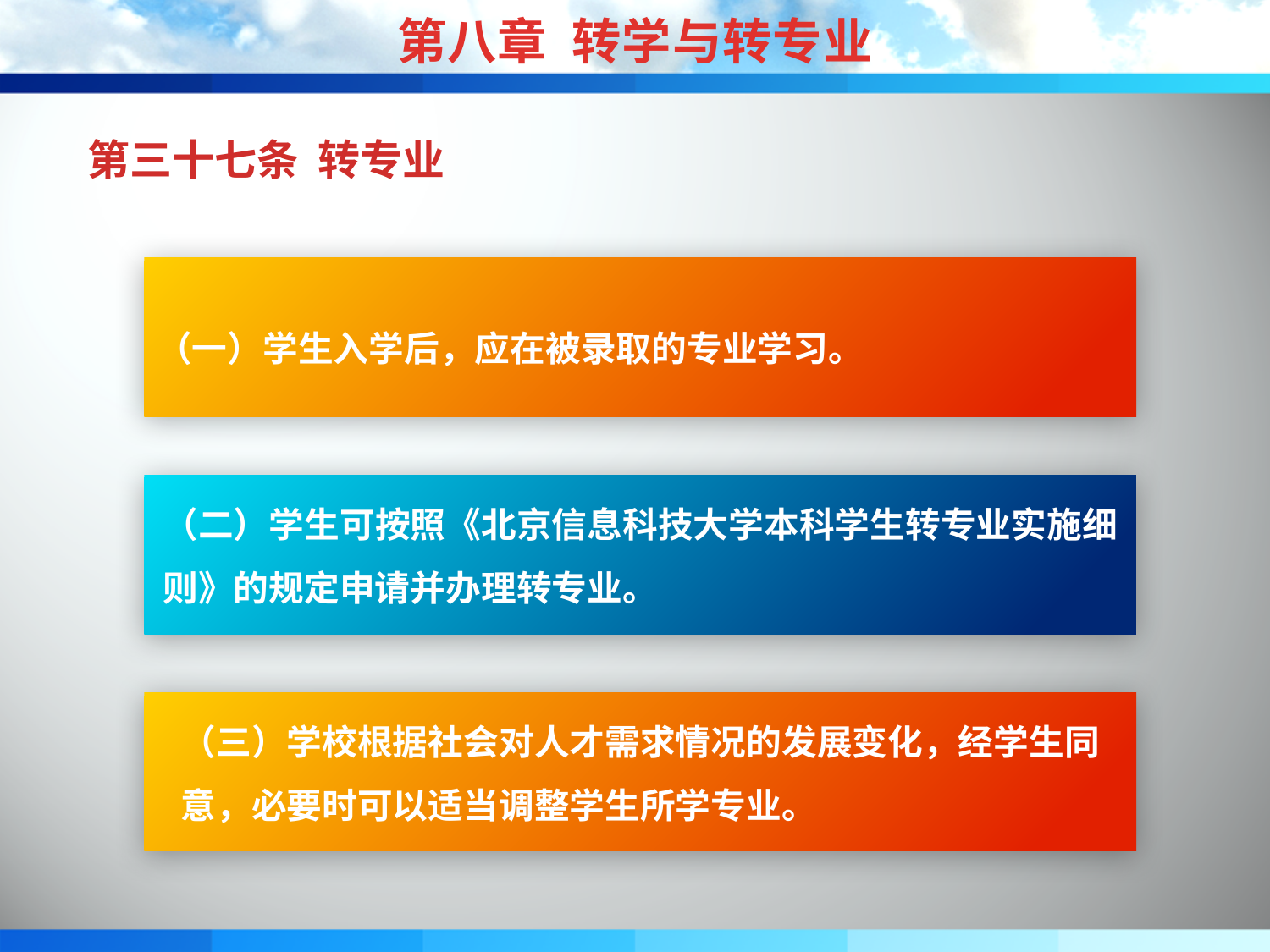

第八章  转学与转专业
第三十七条  转专业
（一）学生入学后，应在被录取的专业学习。
（二）学生可按照《北京信息科技大学本科学生转专业实施细则》的规定申请并办理转专业。
（三）学校根据社会对人才需求情况的发展变化，经学生同意，必要时可以适当调整学生所学专业。